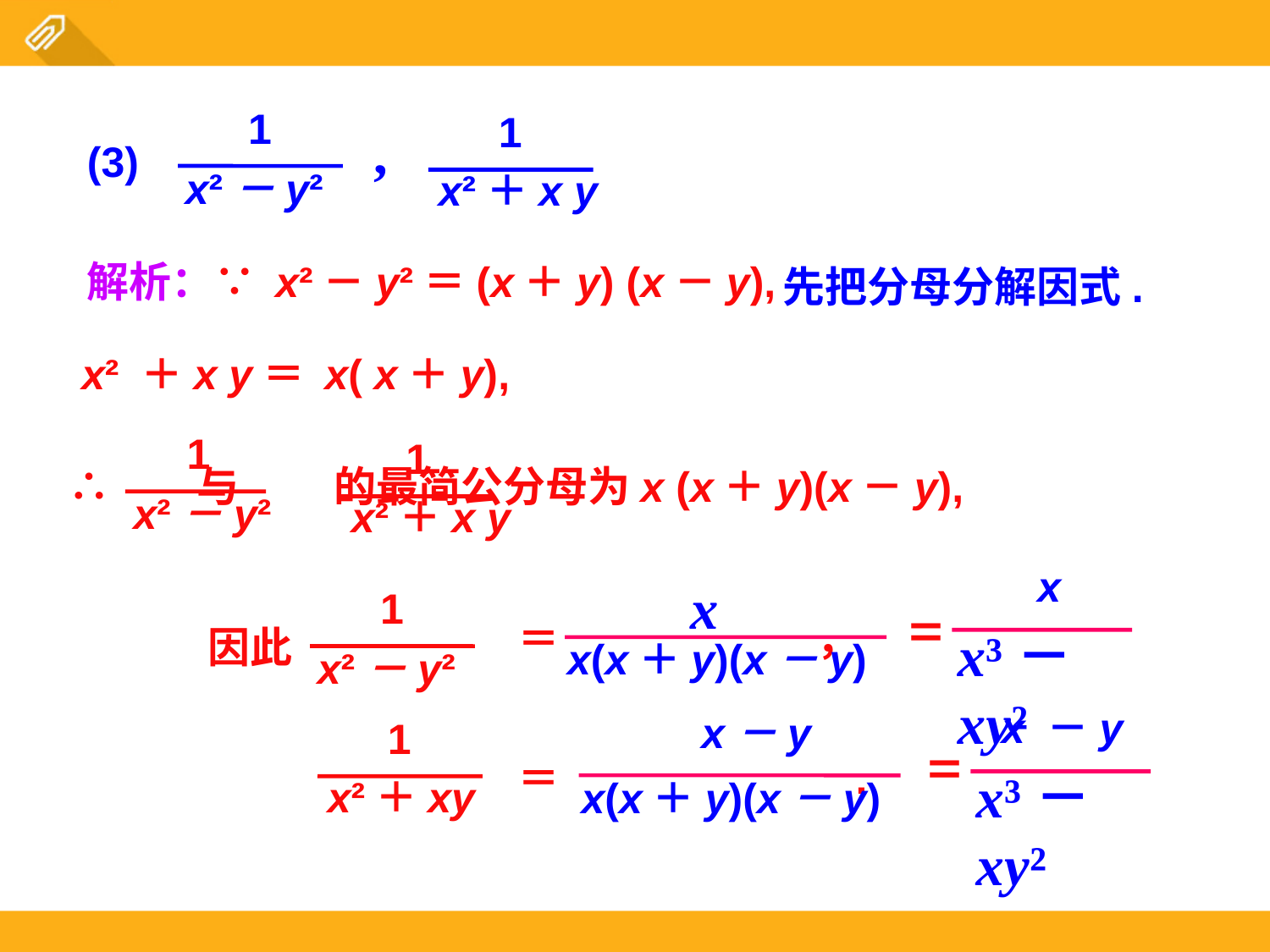

1
x²－y²

1
x²＋x y

,
(3)
解析：∵ x²－y²＝(x＋y) (x－y),
先把分母分解因式.
x² ＋x y＝ x( x＋y),
1
x²－y²

1
x²＋x y

∴        与          的最简公分母为x (x＋y)(x－y),
x
x³－xy²

=
x
x(x＋y)(x－y)

1
x²－y²

＝                           ，
因此
x －y
x³－xy²

=
x－y
x(x＋y)(x－y)

1
x²＋xy

＝                              .